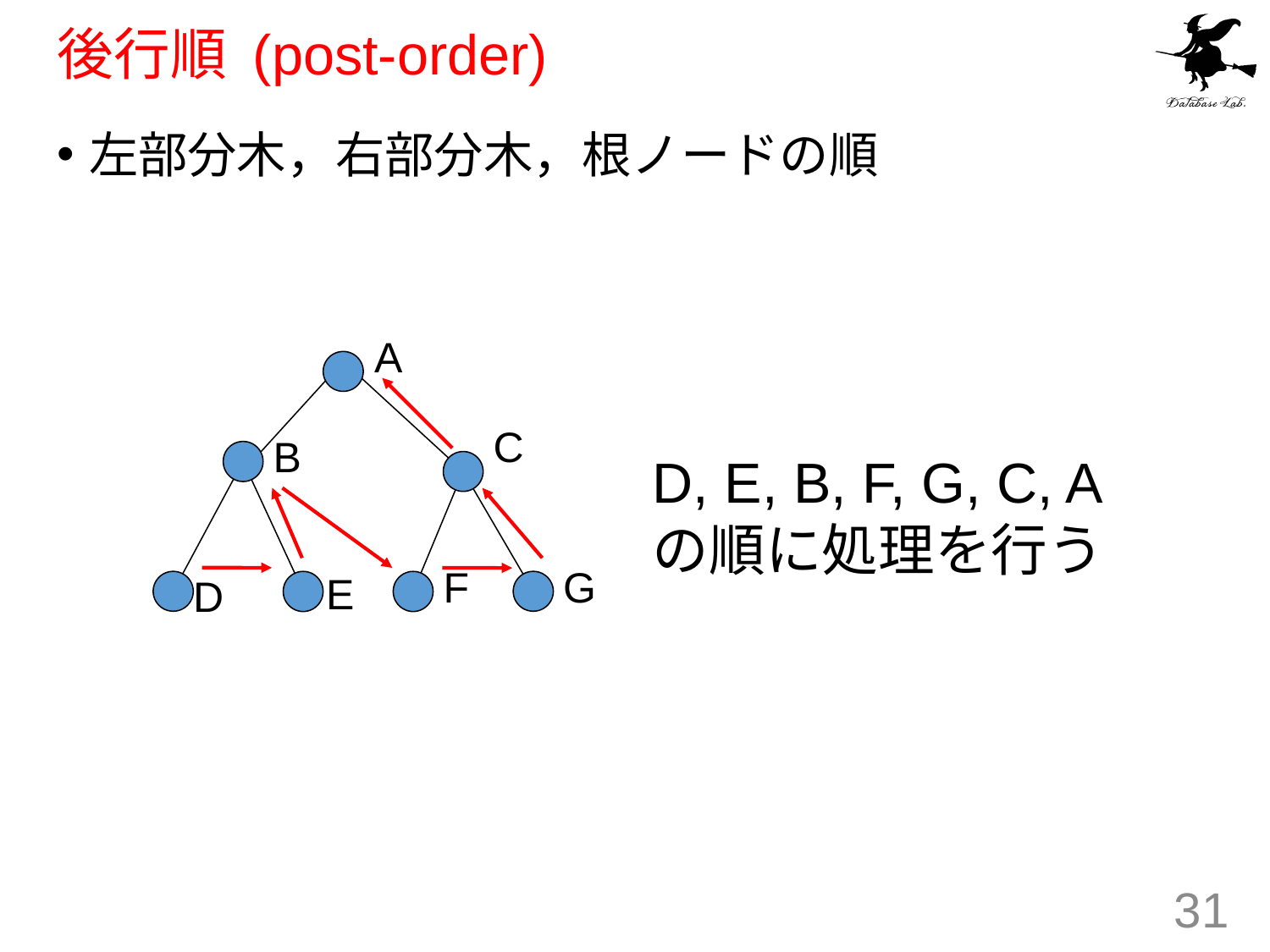

# 後行順 (post-order)
左部分木，右部分木，根ノードの順
A

C
B

F
G
E
D

D, E, B, F, G, C, A
の順に処理を行う

31